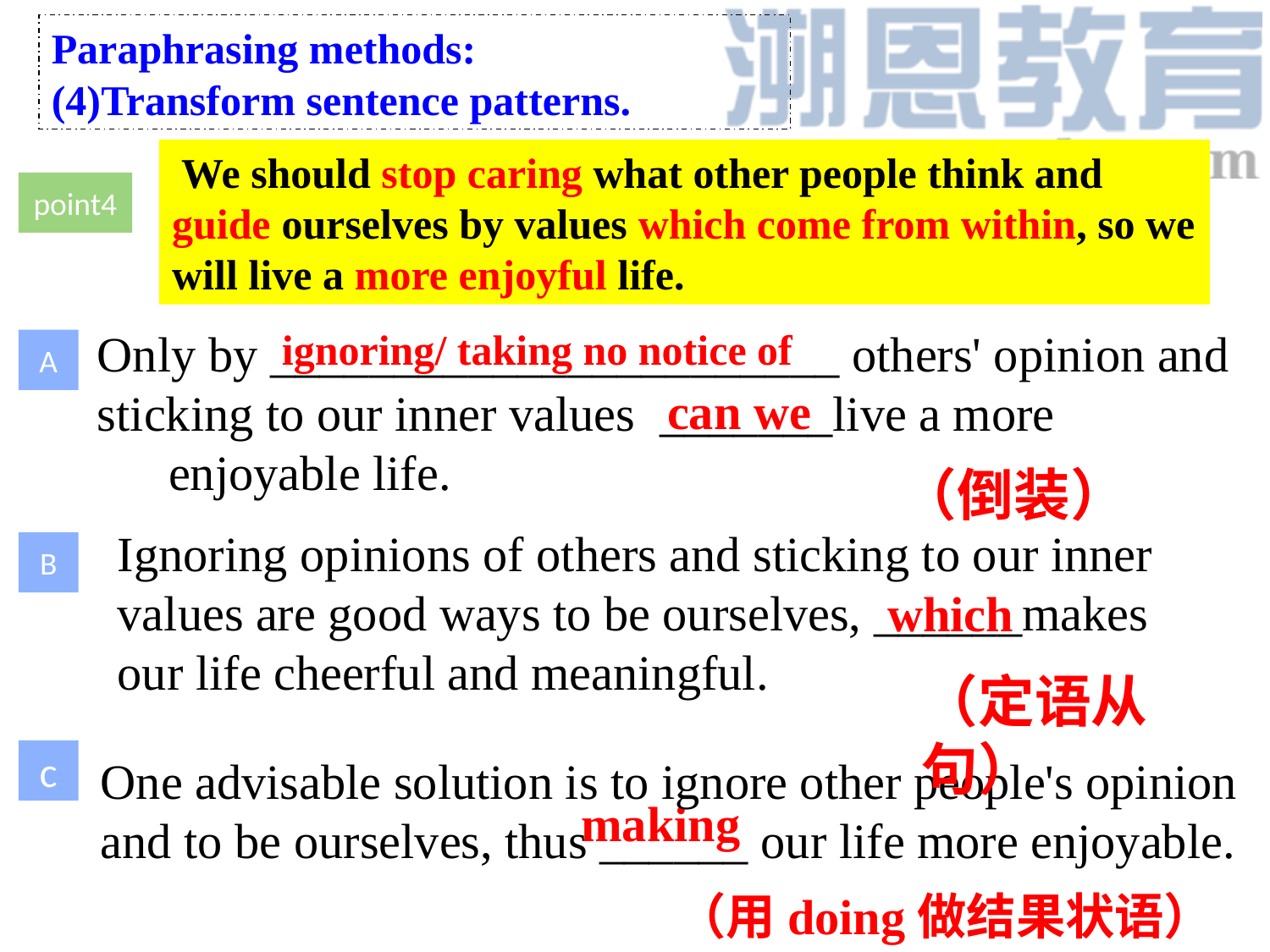

Paraphrasing methods:

(4)Transform sentence patterns.
 We should stop caring what other people think and
guide ourselves by values which come from within, so we
will live a more enjoyful life.
point4
Only by _______________________ others' opinion and
sticking to our inner values  _______live a more enjoyable life.
ignoring/ taking no notice of
A
can we
（倒装）
Ignoring opinions of others and sticking to our inner values are good ways to be ourselves, ______makes our life cheerful and meaningful.
B
which
（定语从句）
c
One advisable solution is to ignore other people's opinion
and to be ourselves, thus ______ our life more enjoyable.
making
（用doing做结果状语）